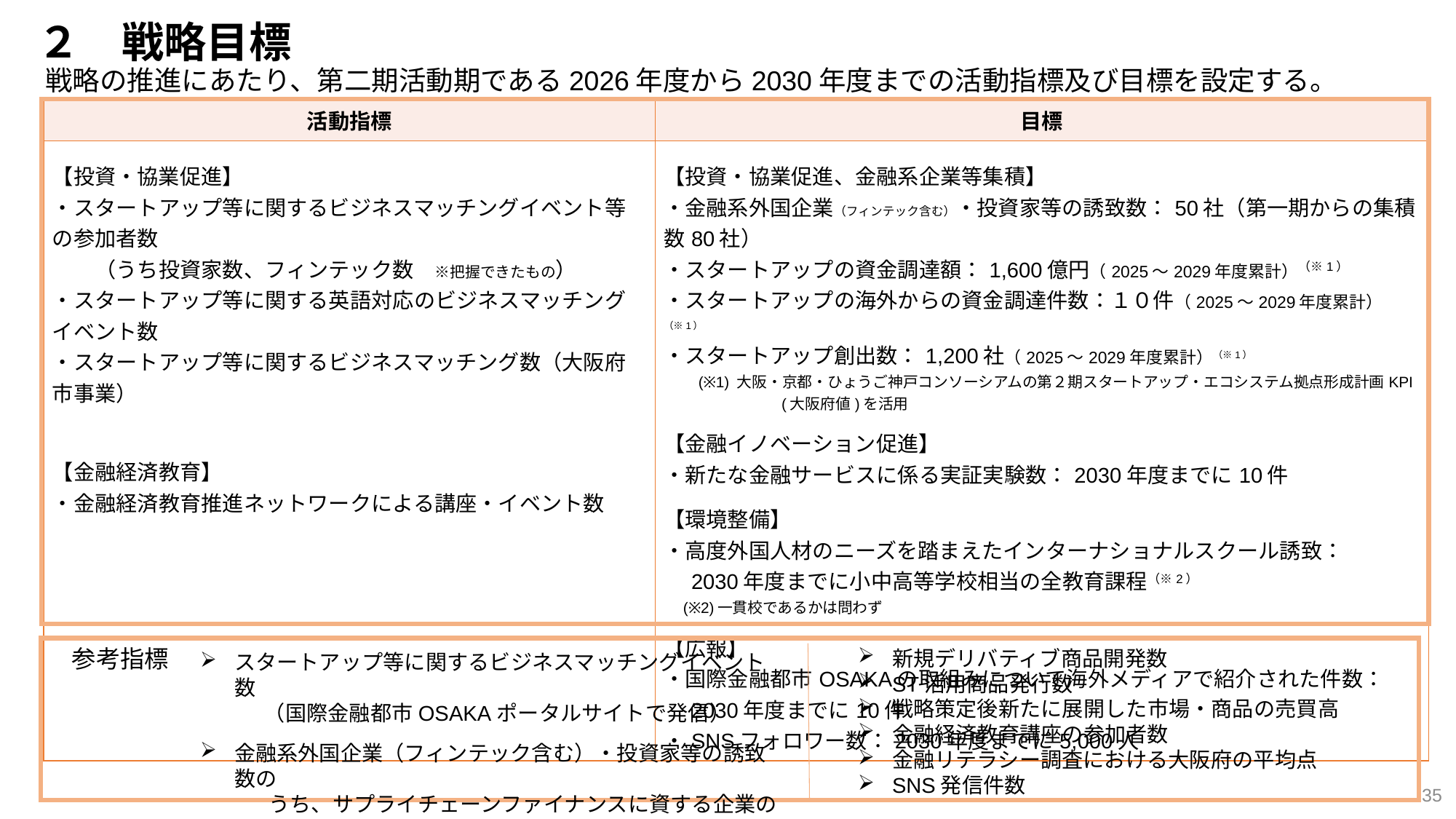

２　戦略目標
戦略の推進にあたり、第二期活動期である2026年度から2030年度までの活動指標及び目標を設定する。

| 活動指標 | 目標 |
| --- | --- |
| 【投資・協業促進】 ・スタートアップ等に関するビジネスマッチングイベント等の参加者数 　　（うち投資家数、フィンテック数　※把握できたもの） ・スタートアップ等に関する英語対応のビジネスマッチングイベント数 ・スタートアップ等に関するビジネスマッチング数（大阪府市事業） 【金融経済教育】 ・金融経済教育推進ネットワークによる講座・イベント数 | 【投資・協業促進、金融系企業等集積】 ・金融系外国企業（フィンテック含む）・投資家等の誘致数：50社（第一期からの集積数80社） ・スタートアップの資金調達額：1,600億円（2025～2029年度累計）（※1） ・スタートアップの海外からの資金調達件数：１０件（2025～2029年度累計）（※1） ・スタートアップ創出数：1,200社（2025～2029年度累計）（※1） 　　(※1) 大阪・京都・ひょうご神戸コンソーシアムの第２期スタートアップ・エコシステム拠点形成計画KPI 　　　　　　　(大阪府値)を活用　 【金融イノベーション促進】 ・新たな金融サービスに係る実証実験数：2030年度までに10件 【環境整備】 ・高度外国人材のニーズを踏まえたインターナショナルスクール誘致： 　2030年度までに小中高等学校相当の全教育課程（※2） 　(※2)一貫校であるかは問わず 【広報】 ・国際金融都市OSAKAの取組みについて海外メディアで紹介された件数： 　2030年度までに10件 ・SNSフォロワー数：2030年度までに5,000人 |

参考指標
新規デリバティブ商品開発数
ST活用商品発行数
戦略策定後新たに展開した市場・商品の売買高
金融経済教育講座の参加者数
金融リテラシー調査における大阪府の平均点
SNS発信件数
スタートアップ等に関するビジネスマッチングイベント数
　　　（国際金融都市OSAKAポータルサイトで発信）

金融系外国企業（フィンテック含む）・投資家等の誘致数の
　　　 うち、サプライチェーンファイナンスに資する企業の誘致数
35